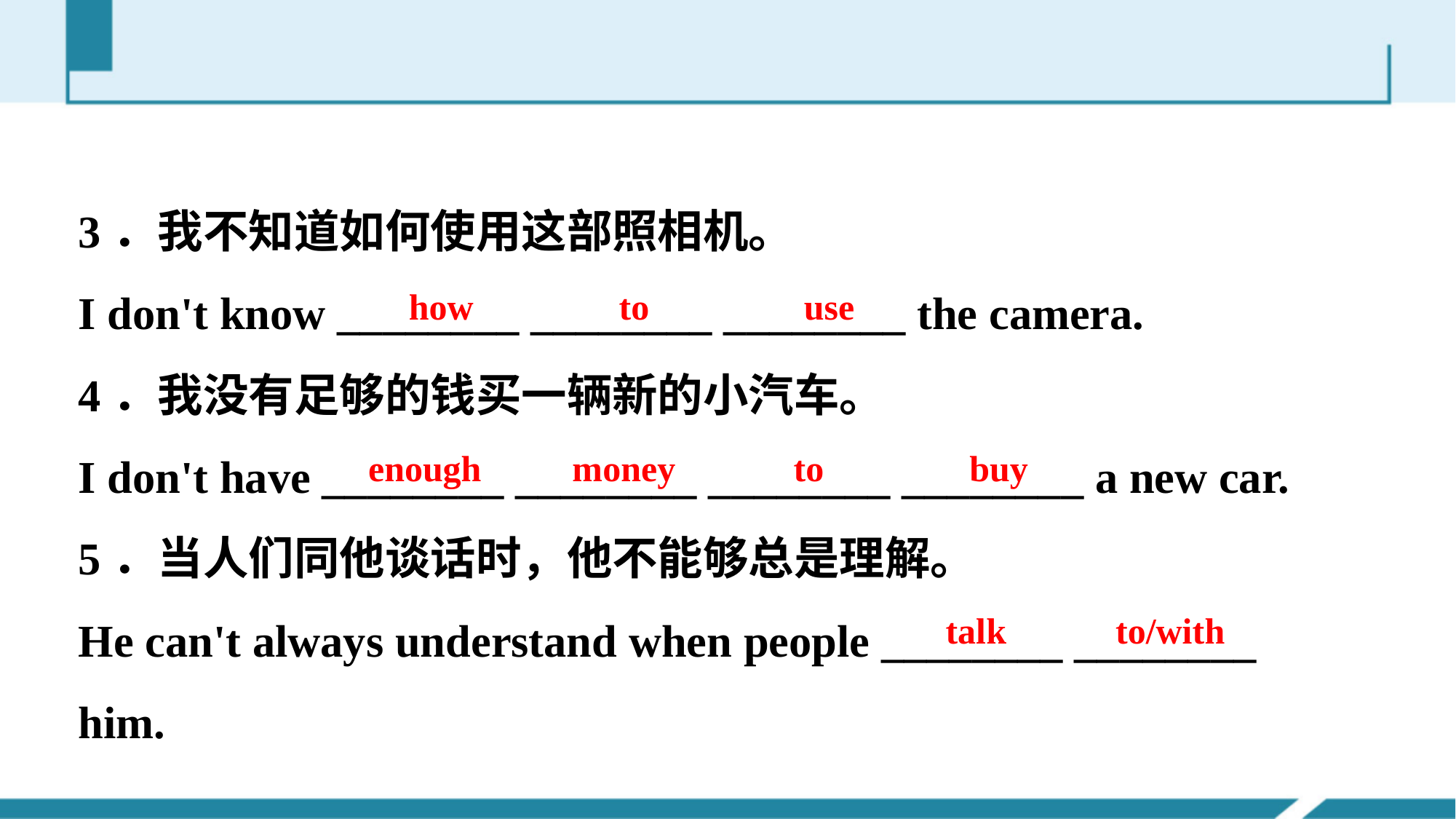

3．我不知道如何使用这部照相机。
I don't know ________ ________ ________ the camera.
4．我没有足够的钱买一辆新的小汽车。
I don't have ________ ________ ________ ________ a new car.
5．当人们同他谈话时，他不能够总是理解。
He can't always understand when people ________ ________  him.
how                to                 use
enough          money             to                buy
 talk            to/with